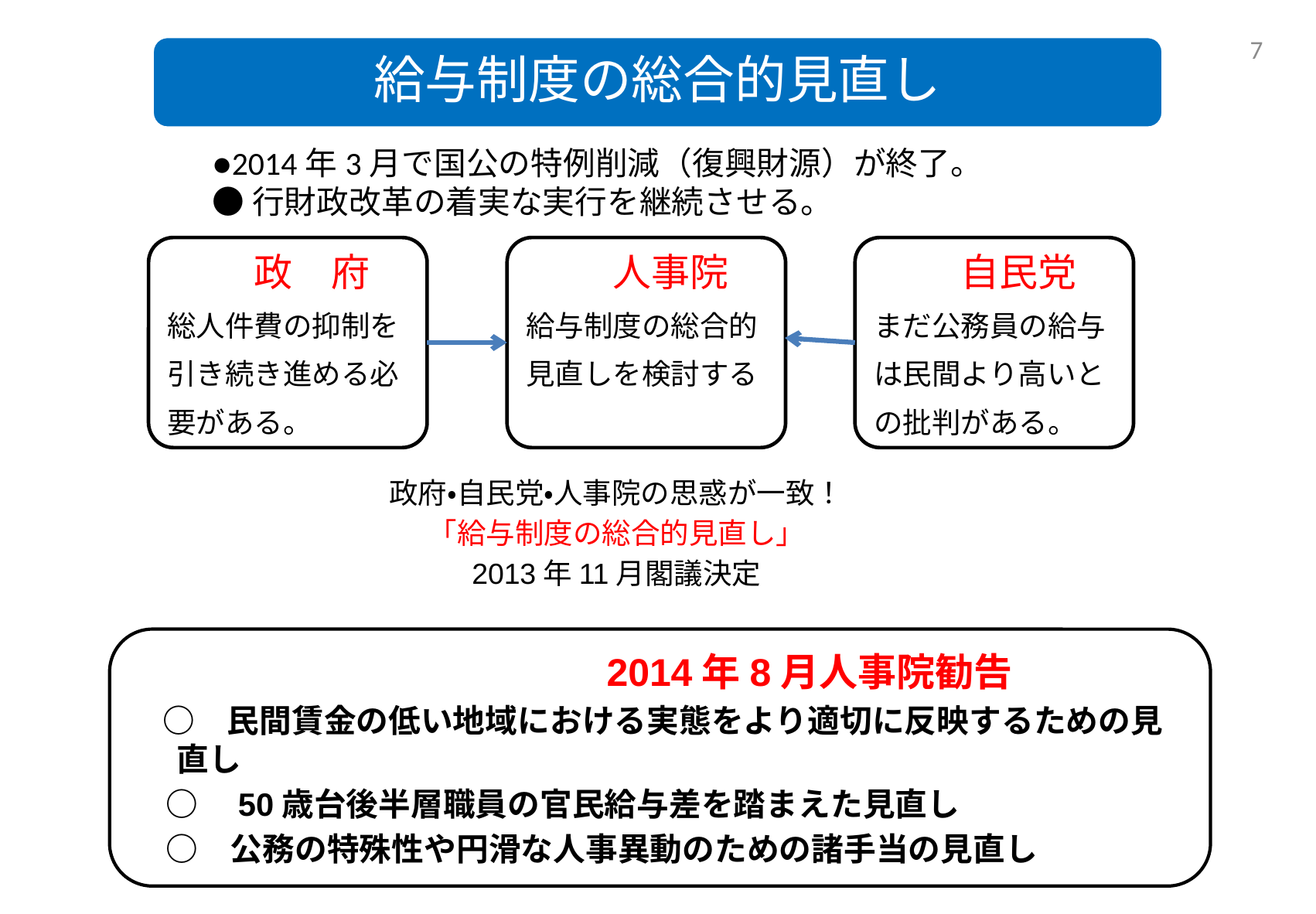

7

給与制度の総合的見直し
●2014年3月で国公の特例削減（復興財源）が終了。
●行財政改革の着実な実行を継続させる。

　　　政　府
総人件費の抑制を引き続き進める必要がある。
　　　人事院
給与制度の総合的見直しを検討する

　　　自民党
まだ公務員の給与は民間より高いとの批判がある。
政府・自民党・人事院の思惑が一致！
「給与制度の総合的見直し」
2013年11月閣議決定
　　　　　　　　　　　　2014年8月人事院勧告
　○　民間賃金の低い地域における実態をより適切に反映するための見直し
　○　50歳台後半層職員の官民給与差を踏まえた見直し
　○　公務の特殊性や円滑な人事異動のための諸手当の見直し